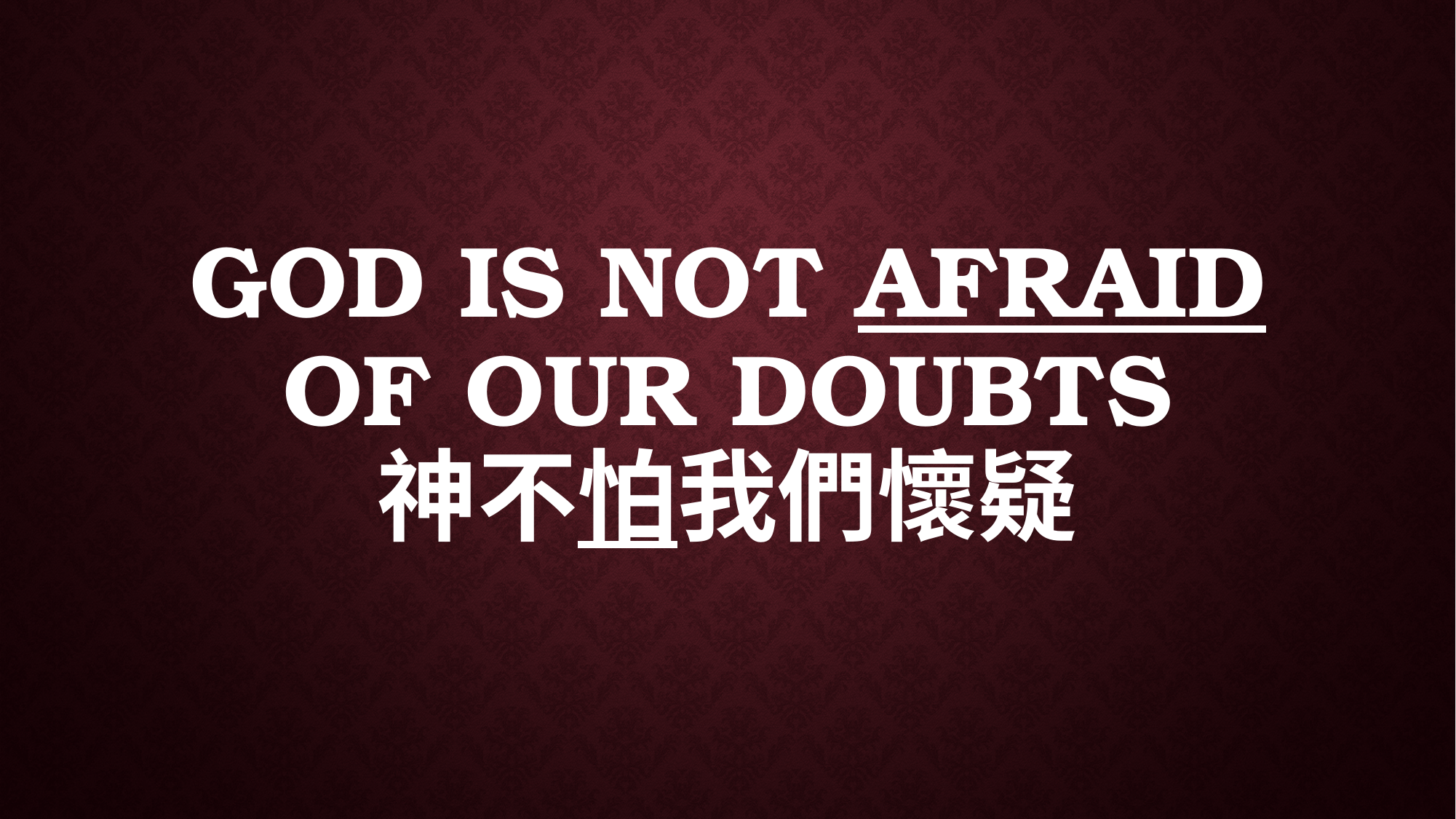

# GOD IS NOT AFRAID OF OUR DOUBTS 神不怕我們懷疑